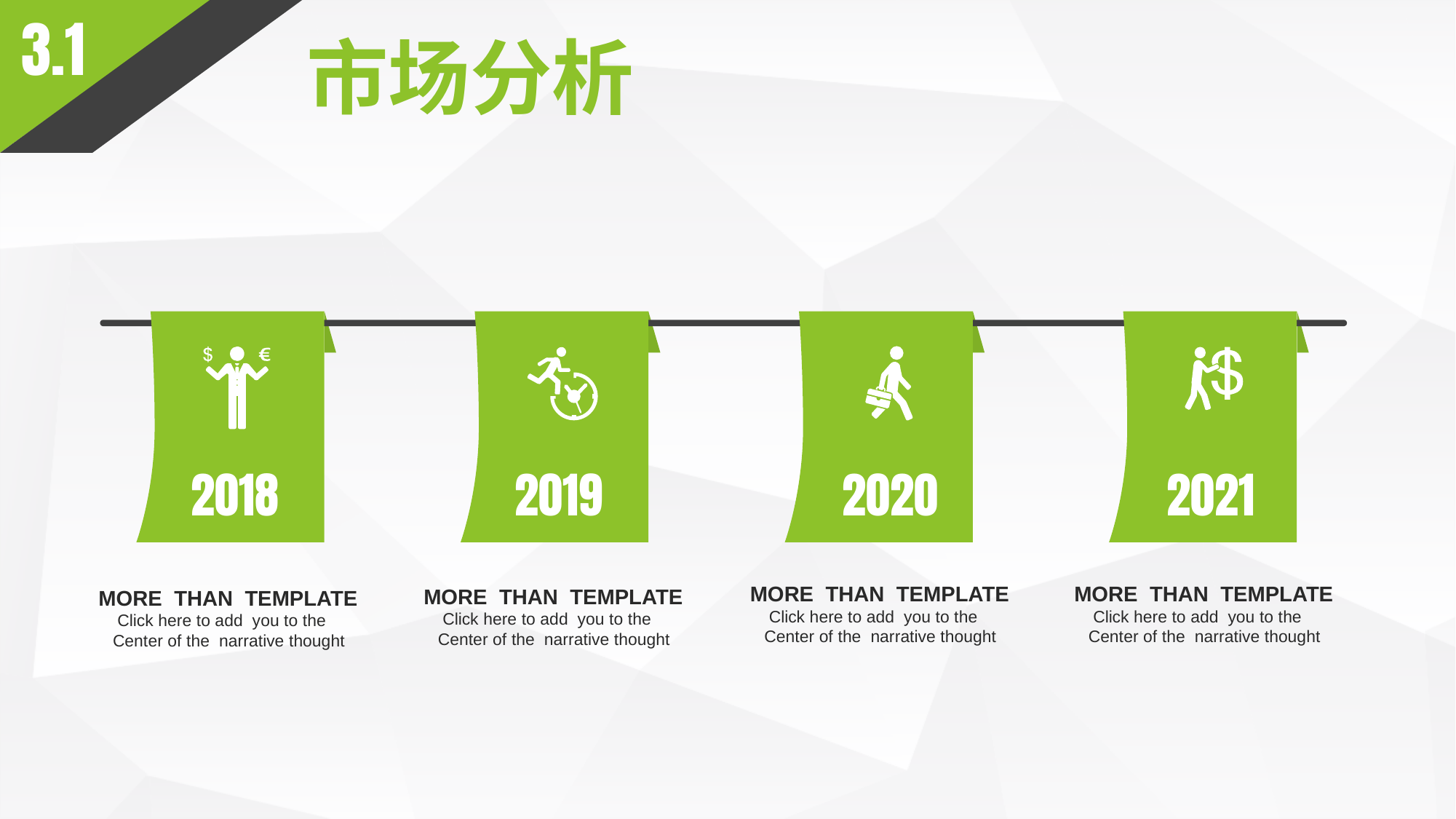

3.1
市场分析

2018
2019
2021
2020
MORE  THAN  TEMPLATE
    Click here to add  you to the
   Center of the  narrative thought

MORE  THAN  TEMPLATE
    Click here to add  you to the
   Center of the  narrative thought

MORE  THAN  TEMPLATE
    Click here to add  you to the
   Center of the  narrative thought

MORE  THAN  TEMPLATE
    Click here to add  you to the
   Center of the  narrative thought